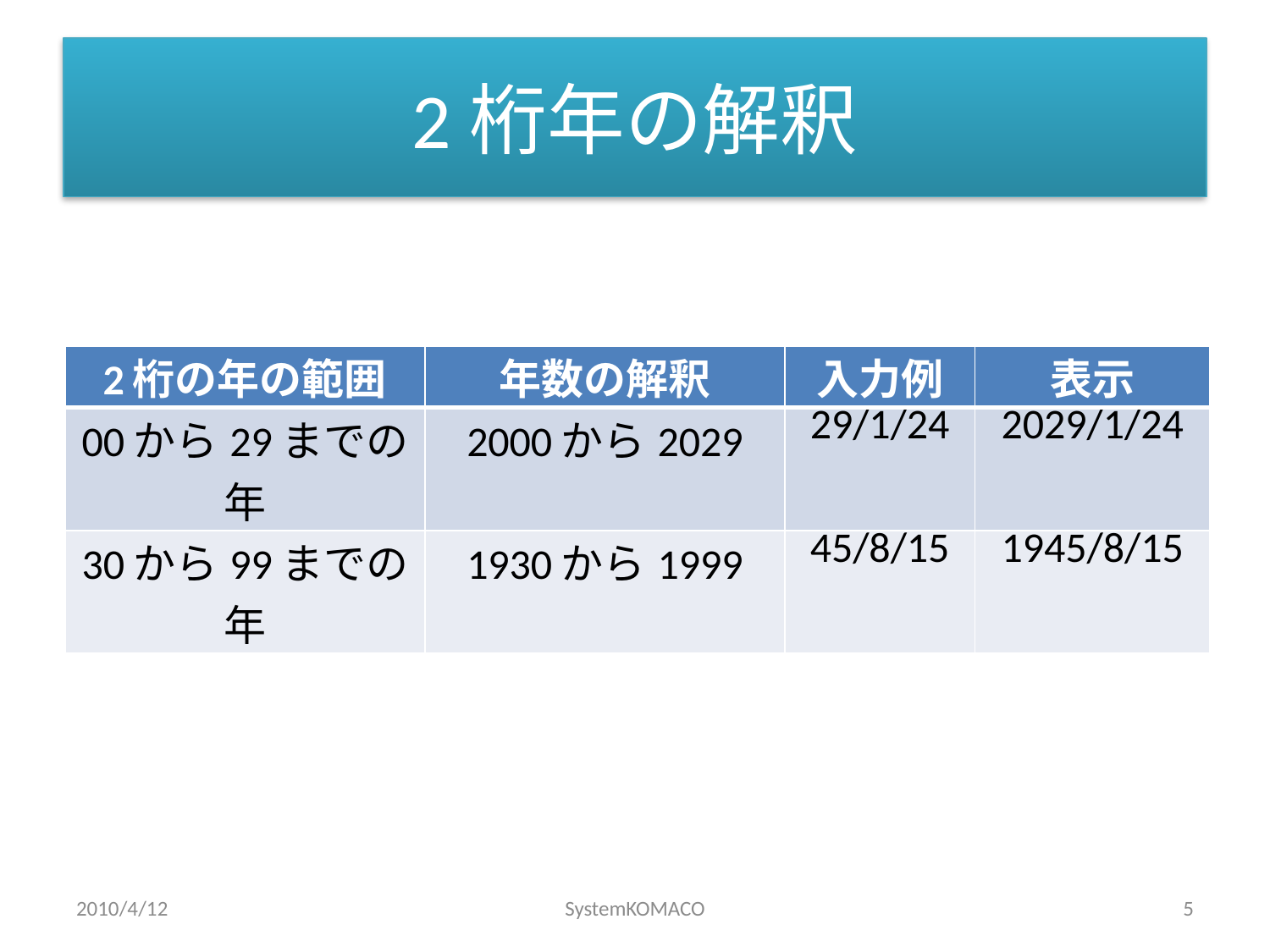

# 2桁年の解釈
| 2桁の年の範囲 | 年数の解釈 | 入力例 | 表示 |
| --- | --- | --- | --- |
| 00から29までの年 | 2000から2029 | 29/1/24 | 2029/1/24 |
| 30から99までの年 | 1930から1999 | 45/8/15 | 1945/8/15 |
2010/4/12
SystemKOMACO
5